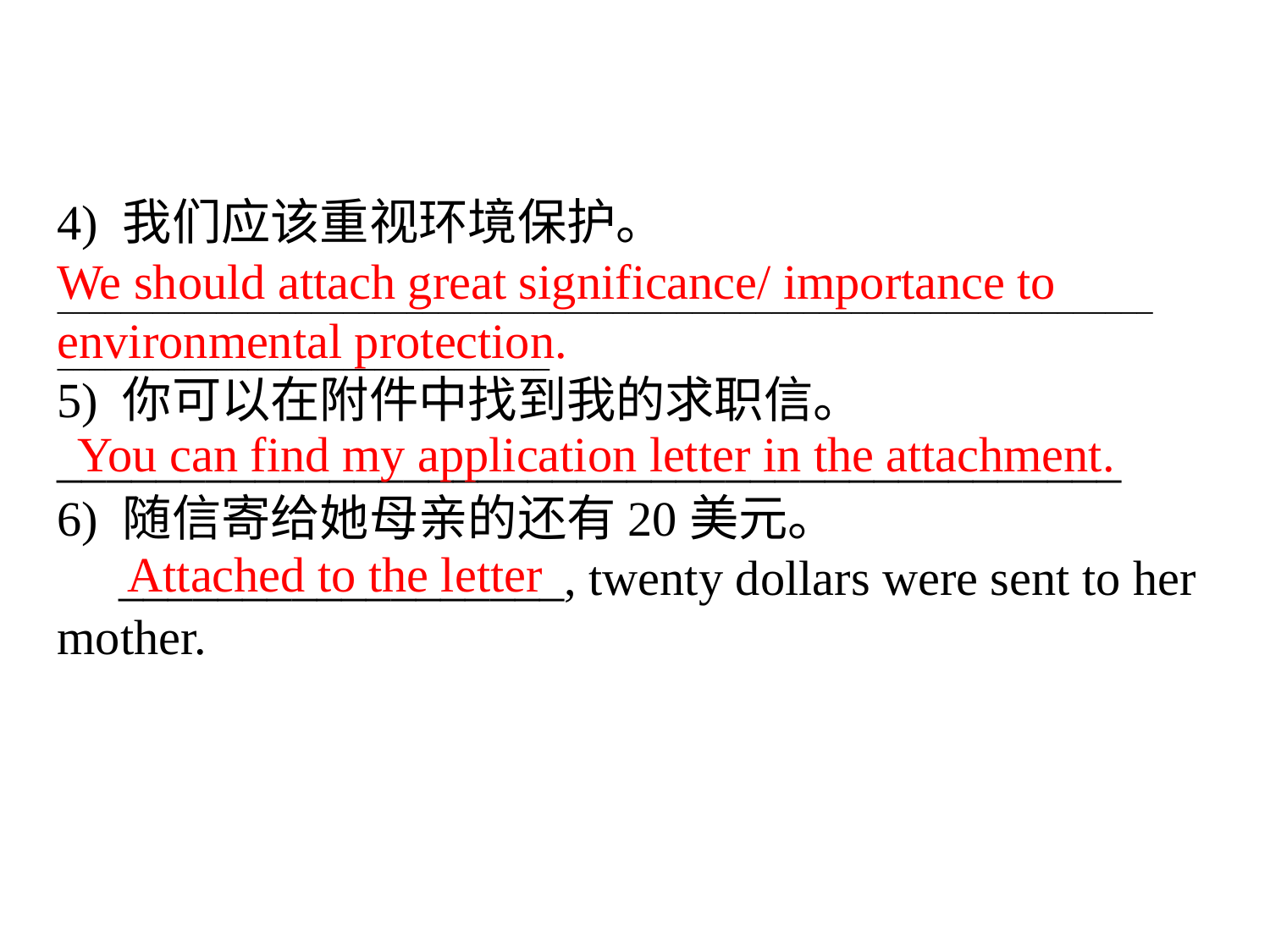

4) 我们应该重视环境保护。

5) 你可以在附件中找到我的求职信。
___________________________________________
6) 随信寄给她母亲的还有20美元。
     __________________, twenty dollars were sent to her mother.

We should attach great significance/ importance to environmental protection.
_____________________________________________________________________
_______________________________
You can find my application letter in the attachment.
Attached to the letter